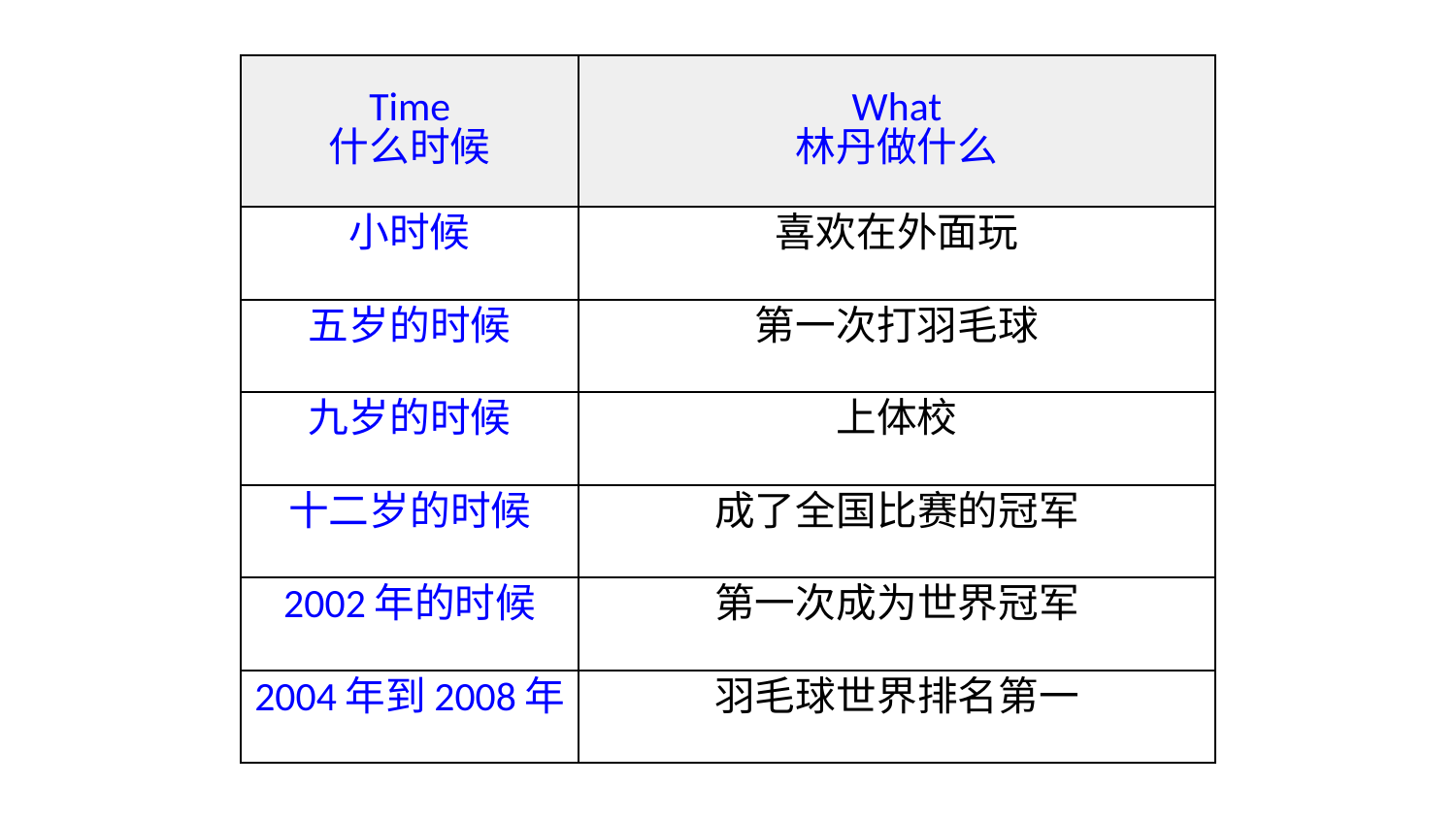

| Time 什么时候 | What 林丹做什么 |
| --- | --- |
| 小时候 | 喜欢在外面玩 |
| 五岁的时候 | 第一次打羽毛球 |
| 九岁的时候 | 上体校 |
| 十二岁的时候 | 成了全国比赛的冠军 |
| 2002年的时候 | 第一次成为世界冠军 |
| 2004年到2008年 | 羽毛球世界排名第一 |